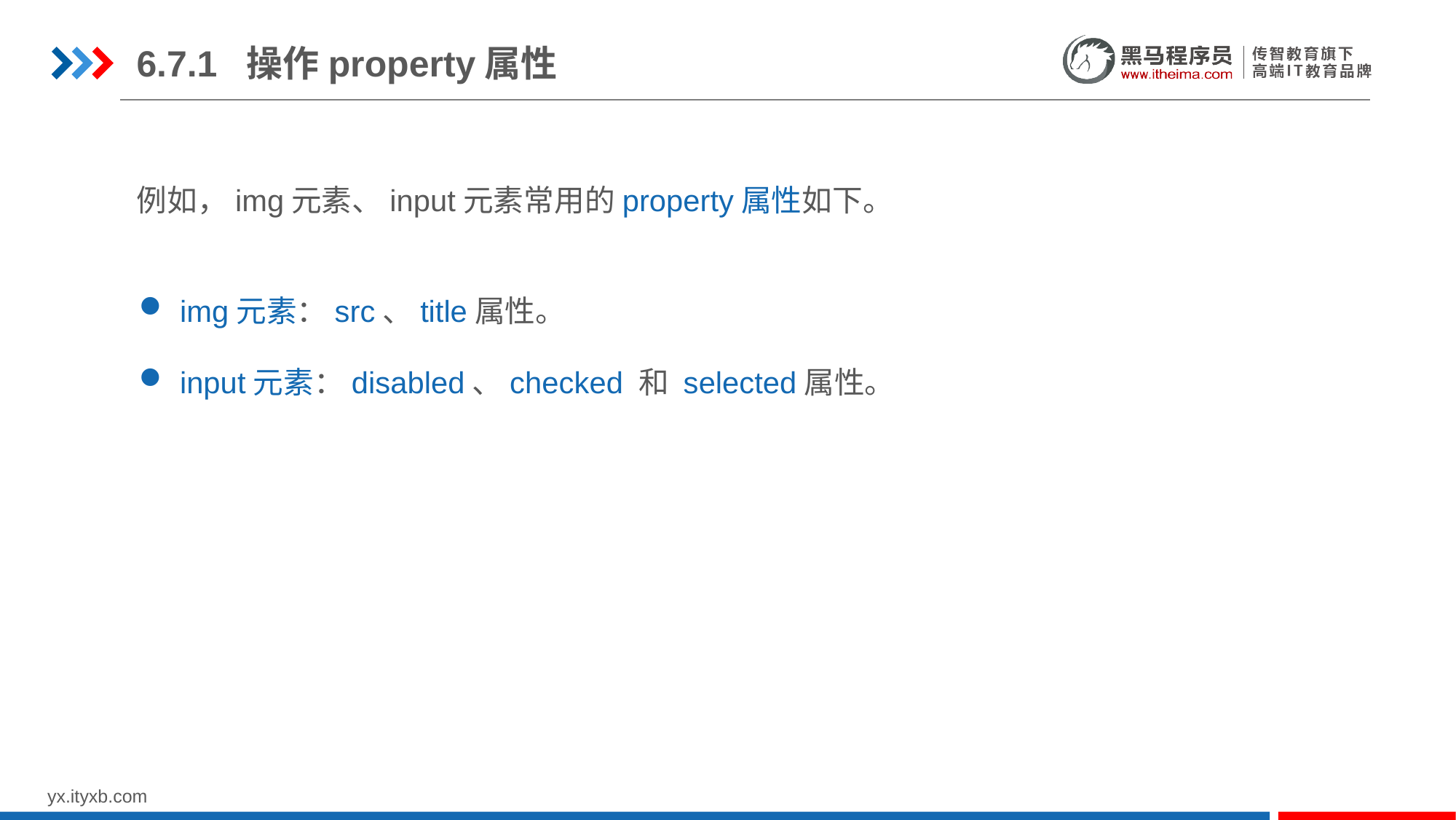

6.7.1  操作property属性
例如，img元素、input元素常用的property属性如下。

img元素：src、title属性。

input元素：disabled、checked 和 selected属性。